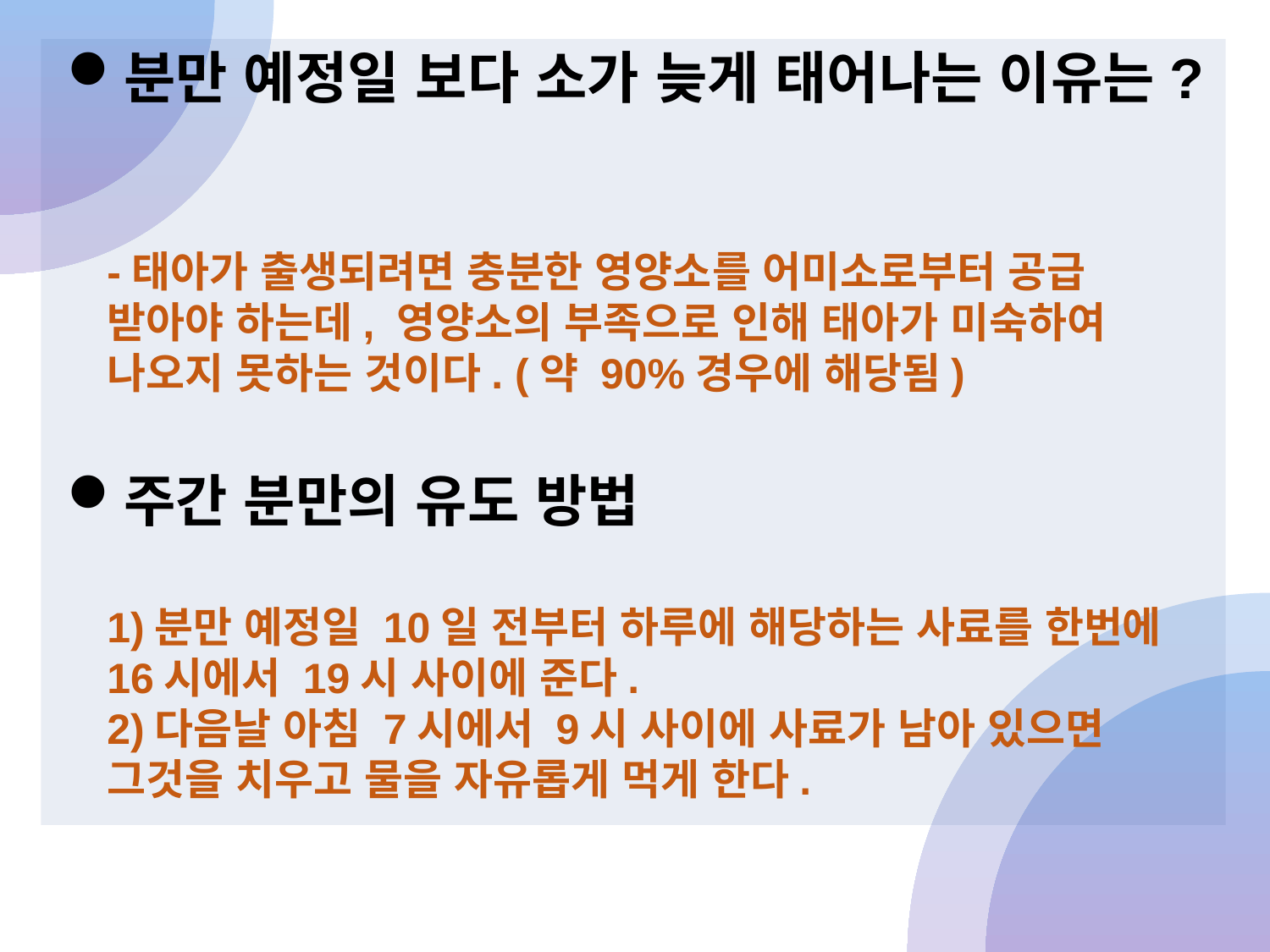

분만 예정일 보다 소가 늦게 태어나는 이유는?
-태아가 출생되려면 충분한 영양소를 어미소로부터 공급 받아야 하는데, 영양소의 부족으로 인해 태아가 미숙하여 나오지 못하는 것이다. (약 90%경우에 해당됨)
주간 분만의 유도 방법
1)분만 예정일 10일 전부터 하루에 해당하는 사료를 한번에 16시에서 19시 사이에 준다.
2)다음날 아침 7시에서 9시 사이에 사료가 남아 있으면 그것을 치우고 물을 자유롭게 먹게 한다.